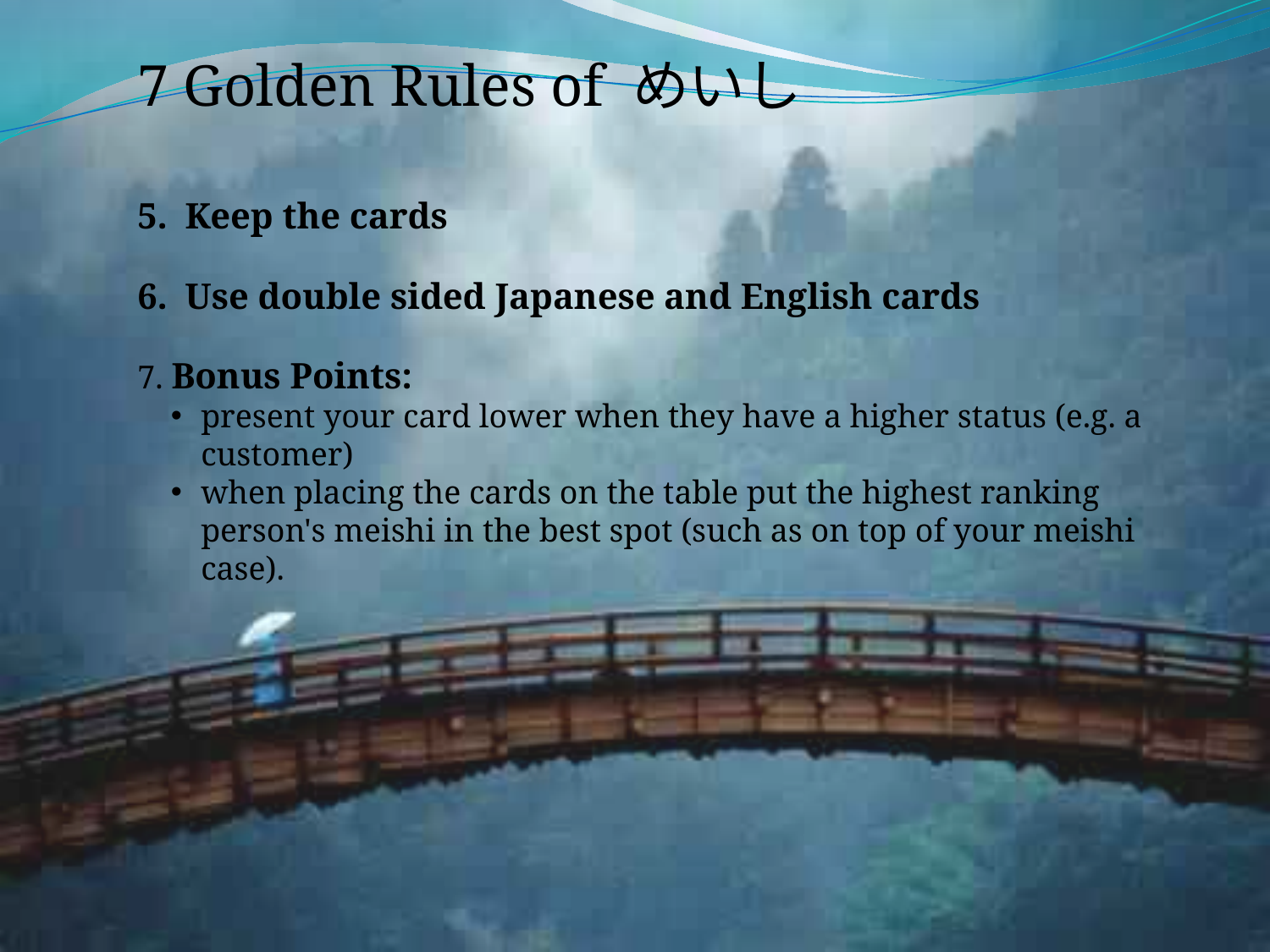

7 Golden Rules of めいし

Keep the cards

Use double sided Japanese and English cards

7. Bonus Points:
present your card lower when they have a higher status (e.g. a customer)
when placing the cards on the table put the highest ranking person's meishi in the best spot (such as on top of your meishi case).